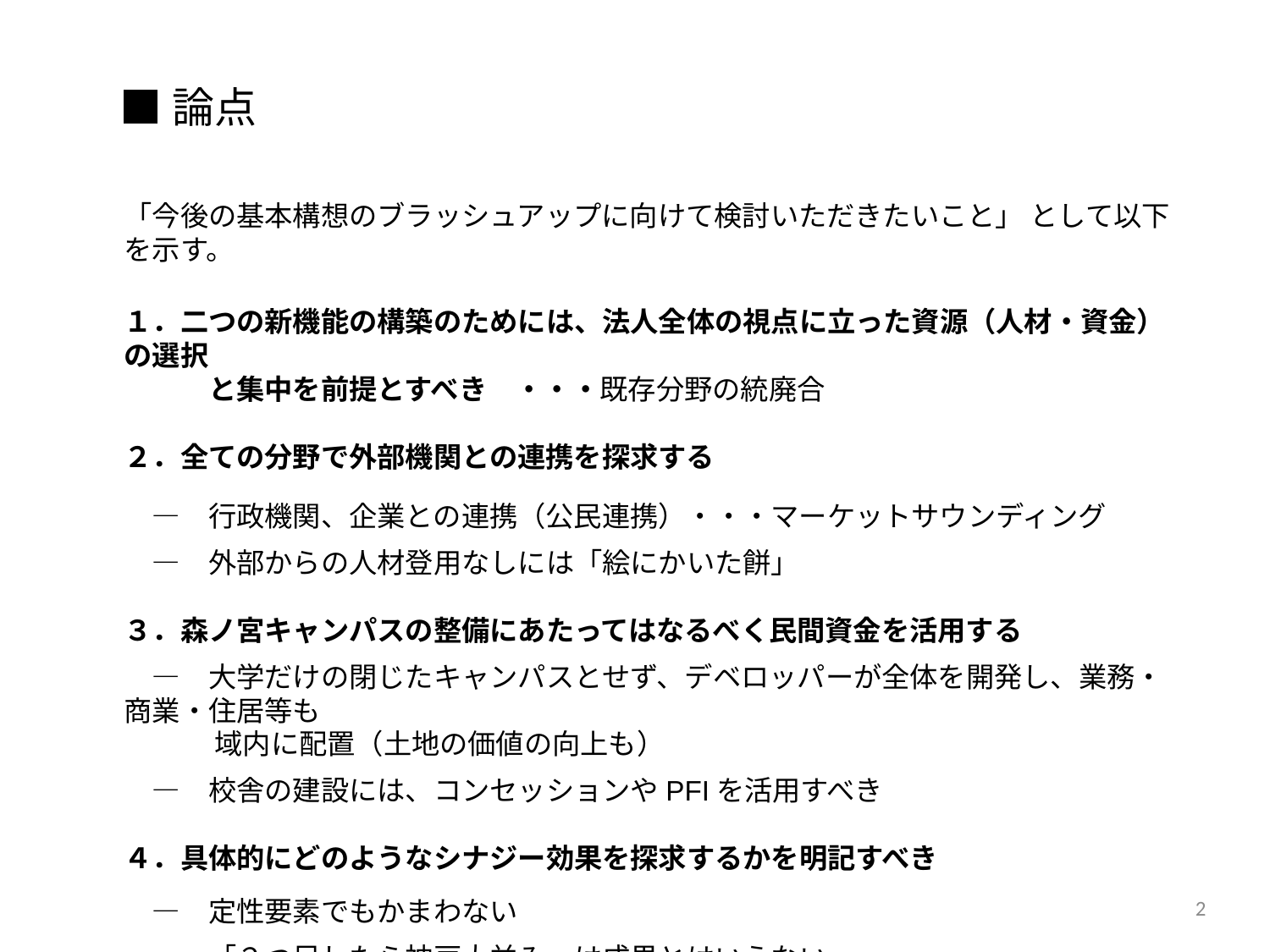

■論点
「今後の基本構想のブラッシュアップに向けて検討いただきたいこと」 として以下を示す。

１．二つの新機能の構築のためには、法人全体の視点に立った資源（人材・資金）の選択
　　　と集中を前提とすべき　・・・既存分野の統廃合

２．全ての分野で外部機関との連携を探求する

　―　行政機関、企業との連携（公民連携）・・・マーケットサウンディング

　―　外部からの人材登用なしには「絵にかいた餅」

３．森ノ宮キャンパスの整備にあたってはなるべく民間資金を活用する

　―　大学だけの閉じたキャンパスとせず、デベロッパーが全体を開発し、業務・商業・住居等も
　　　 域内に配置（土地の価値の向上も）

　―　校舎の建設には、コンセッションやPFIを活用すべき

４．具体的にどのようなシナジー効果を探求するかを明記すべき

　―　定性要素でもかまわない

　―　「２つ足したら神戸大並み」は成果とはいえない
2